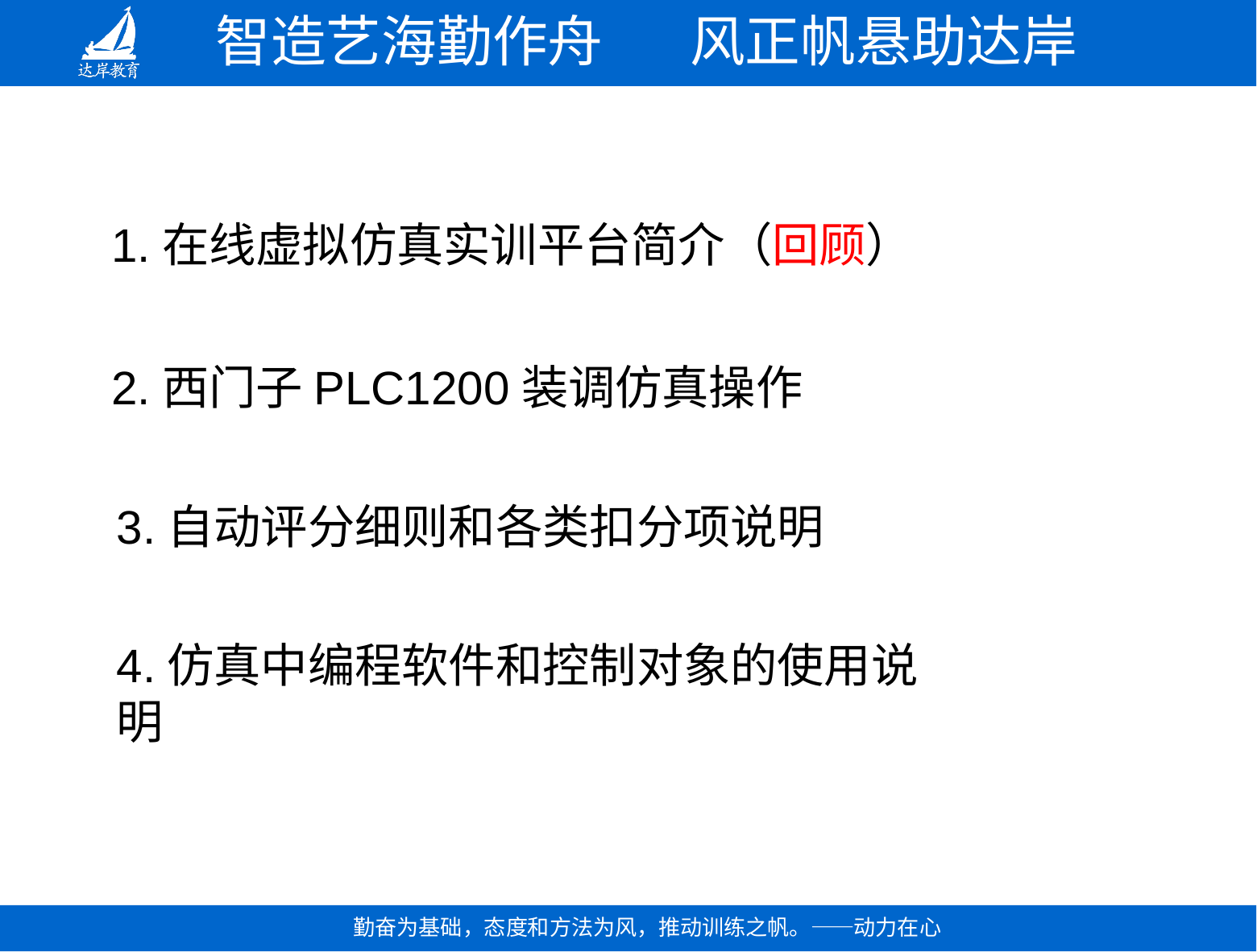

1.在线虚拟仿真实训平台简介（回顾）
2.西门子PLC1200装调仿真操作
3.自动评分细则和各类扣分项说明
4.仿真中编程软件和控制对象的使用说明